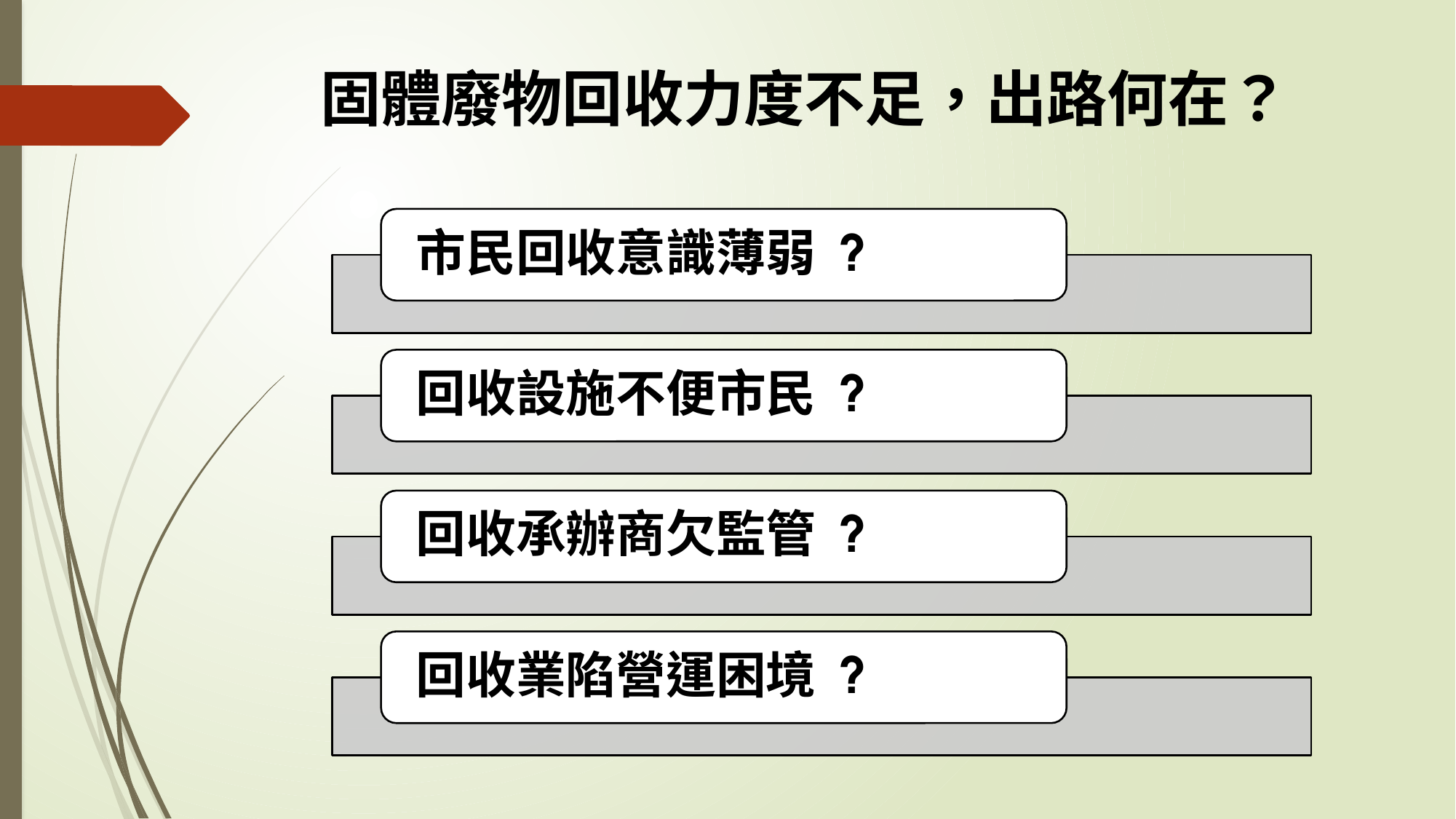

固體廢物回收力度不足，出路何在？
市民回收意識薄弱 ?
回收設施不便市民 ?
回收承辦商欠監管 ?
回收業陷營運困境 ?